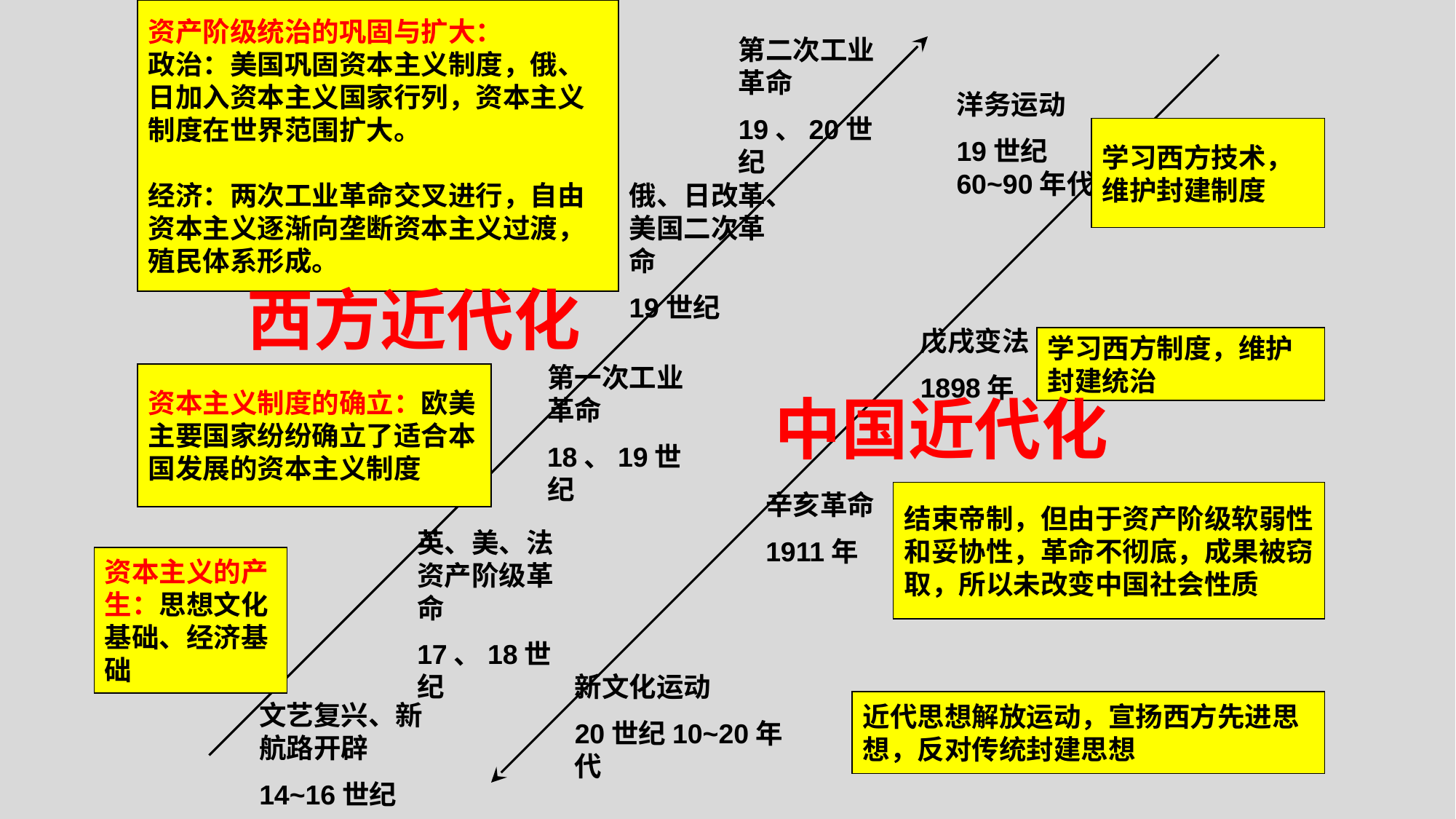

资产阶级统治的巩固与扩大：
政治：美国巩固资本主义制度，俄、日加入资本主义国家行列，资本主义制度在世界范围扩大。

经济：两次工业革命交叉进行，自由资本主义逐渐向垄断资本主义过渡，殖民体系形成。
第二次工业革命
19、20世纪

洋务运动
19世纪60~90年代
学习西方技术，维护封建制度
俄、日改革、美国二次革命
19世纪
西方近代化
戊戌变法
1898年
学习西方制度，维护封建统治
第一次工业革命
18、19世纪
资本主义制度的确立：欧美主要国家纷纷确立了适合本国发展的资本主义制度
中国近代化
辛亥革命
1911年
结束帝制，但由于资产阶级软弱性和妥协性，革命不彻底，成果被窃取，所以未改变中国社会性质
英、美、法资产阶级革命
17、18世纪
资本主义的产生：思想文化基础、经济基础
新文化运动
20世纪10~20年代
近代思想解放运动，宣扬西方先进思想，反对传统封建思想
文艺复兴、新航路开辟
14~16世纪